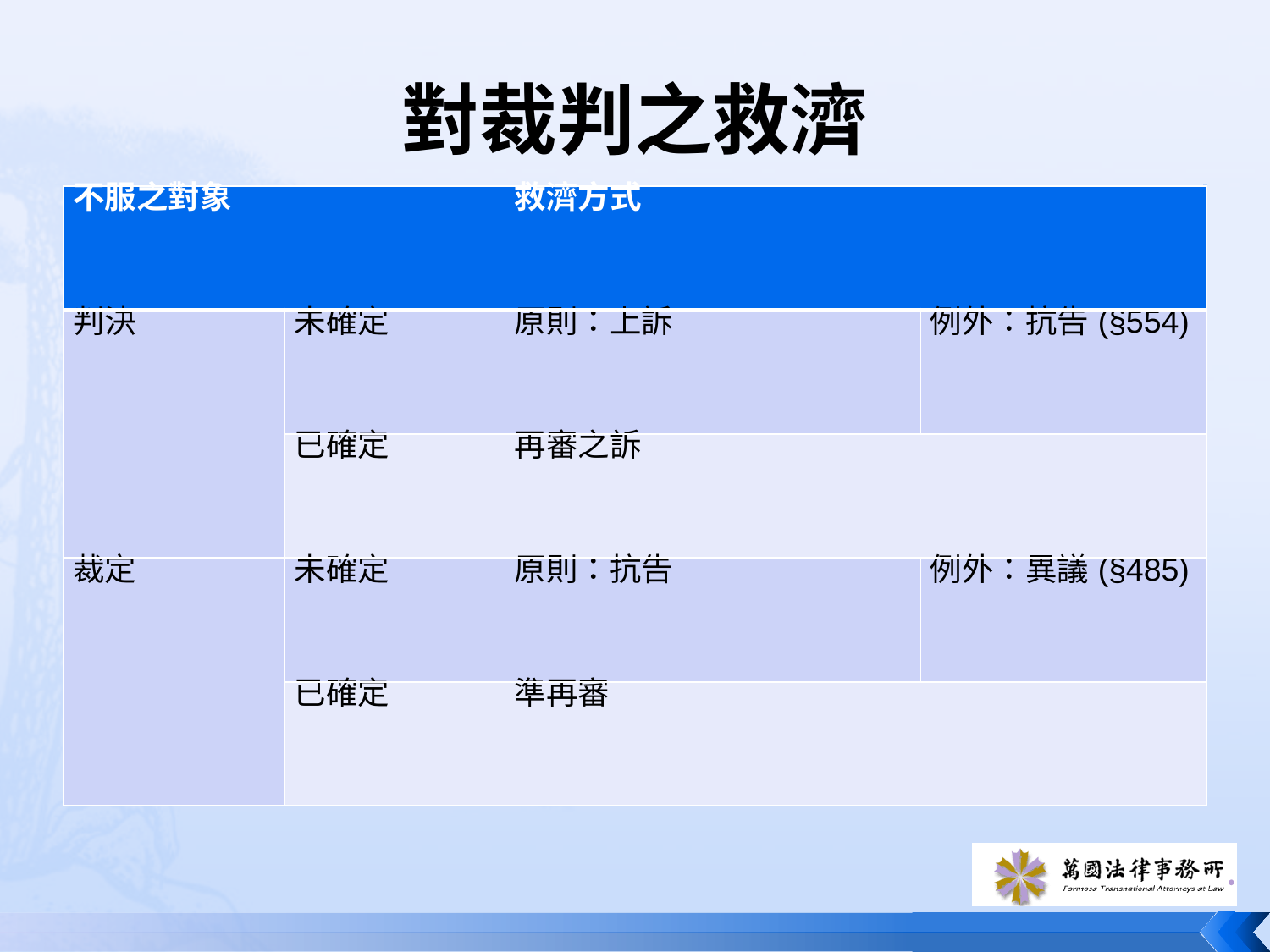

# 對裁判之救濟
| 不服之對象 |  | 救濟方式 |  |
| --- | --- | --- | --- |
| 判決 | 未確定 | 原則：上訴 | 例外：抗告(§554) |
|  | 已確定 | 再審之訴 |  |
| 裁定 | 未確定 | 原則：抗告 | 例外：異議(§485) |
|  | 已確定 | 準再審 |  |